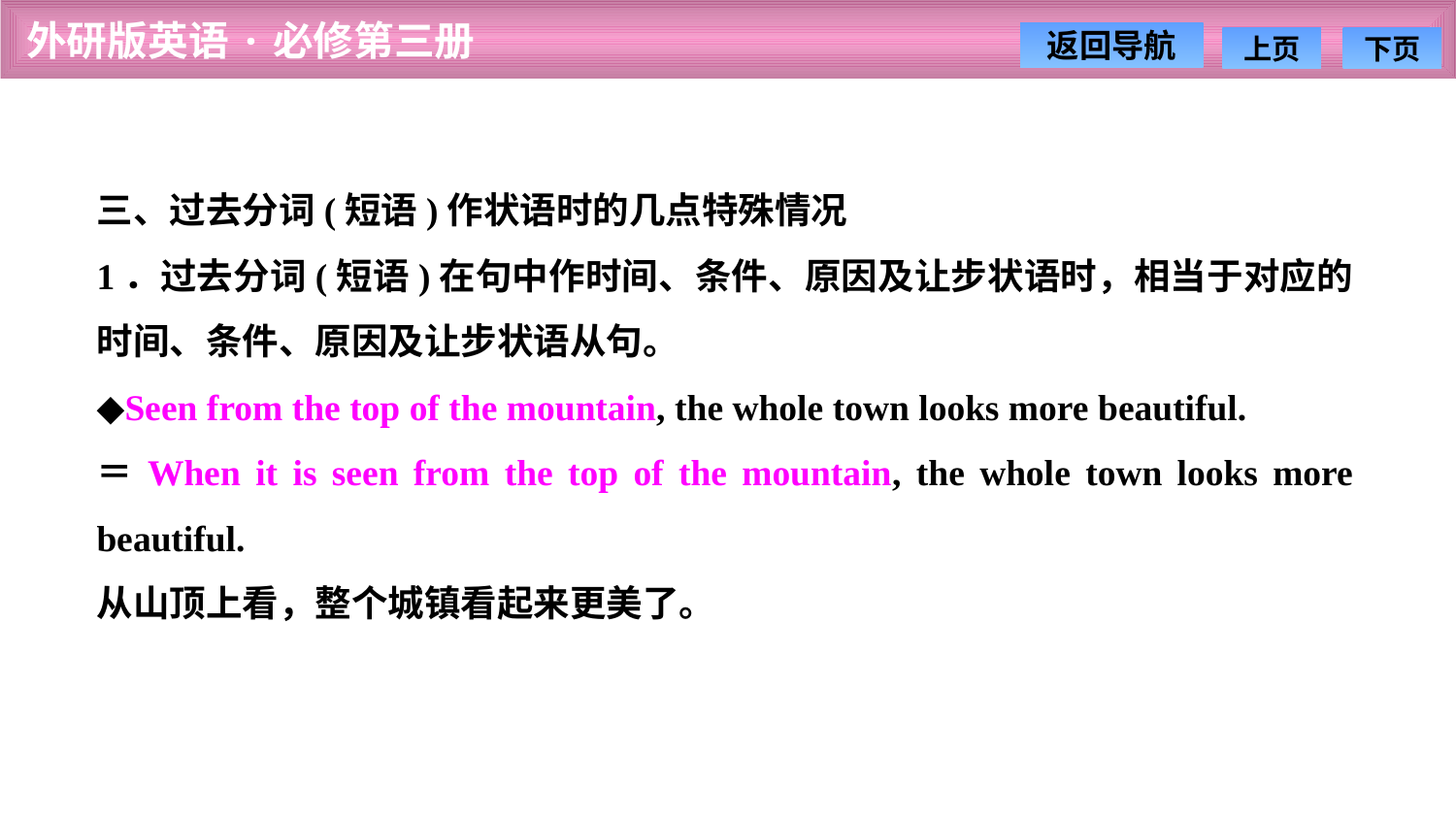

三、过去分词(短语)作状语时的几点特殊情况
1．过去分词(短语)在句中作时间、条件、原因及让步状语时，相当于对应的时间、条件、原因及让步状语从句。
◆Seen from the top of the mountain, the whole town looks more beautiful.
＝When it is seen from the top of the mountain, the whole town looks more beautiful.
从山顶上看，整个城镇看起来更美了。